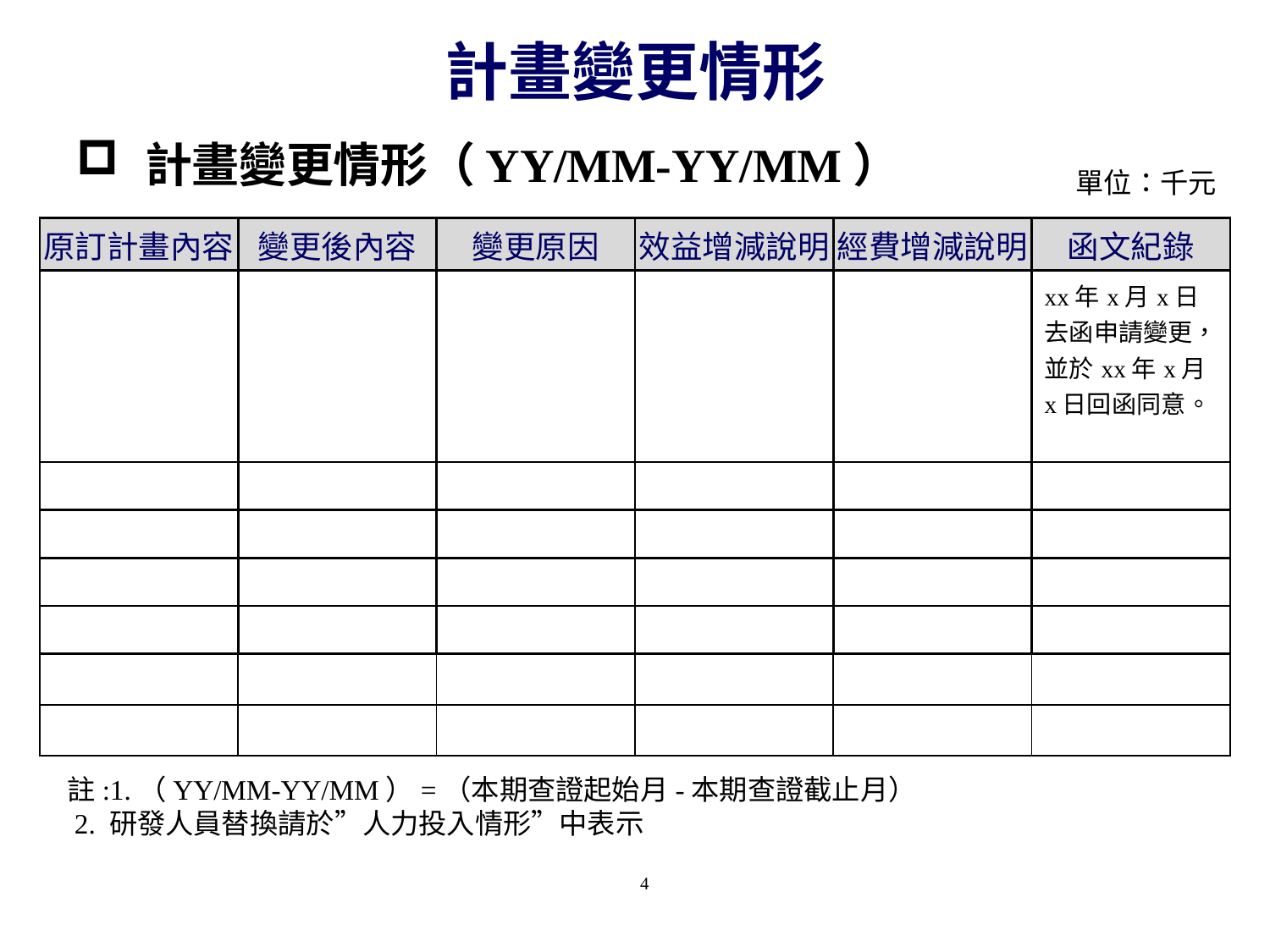

# 計畫變更情形
計畫變更情形（YY/MM-YY/MM）
單位：千元
| 原訂計畫內容 | 變更後內容 | 變更原因 | 效益增減說明 | 經費增減說明 | 函文紀錄 |
| --- | --- | --- | --- | --- | --- |
|  |  |  |  |  | xx年x月x日去函申請變更，並於xx年x月x日回函同意。 |
|  |  |  |  |  |  |
|  |  |  |  |  |  |
|  |  |  |  |  |  |
|  |  |  |  |  |  |
|  |  |  |  |  |  |
|  |  |  |  |  |  |
註:1.（YY/MM-YY/MM）=（本期查證起始月-本期查證截止月）
 2. 研發人員替換請於”人力投入情形”中表示
4